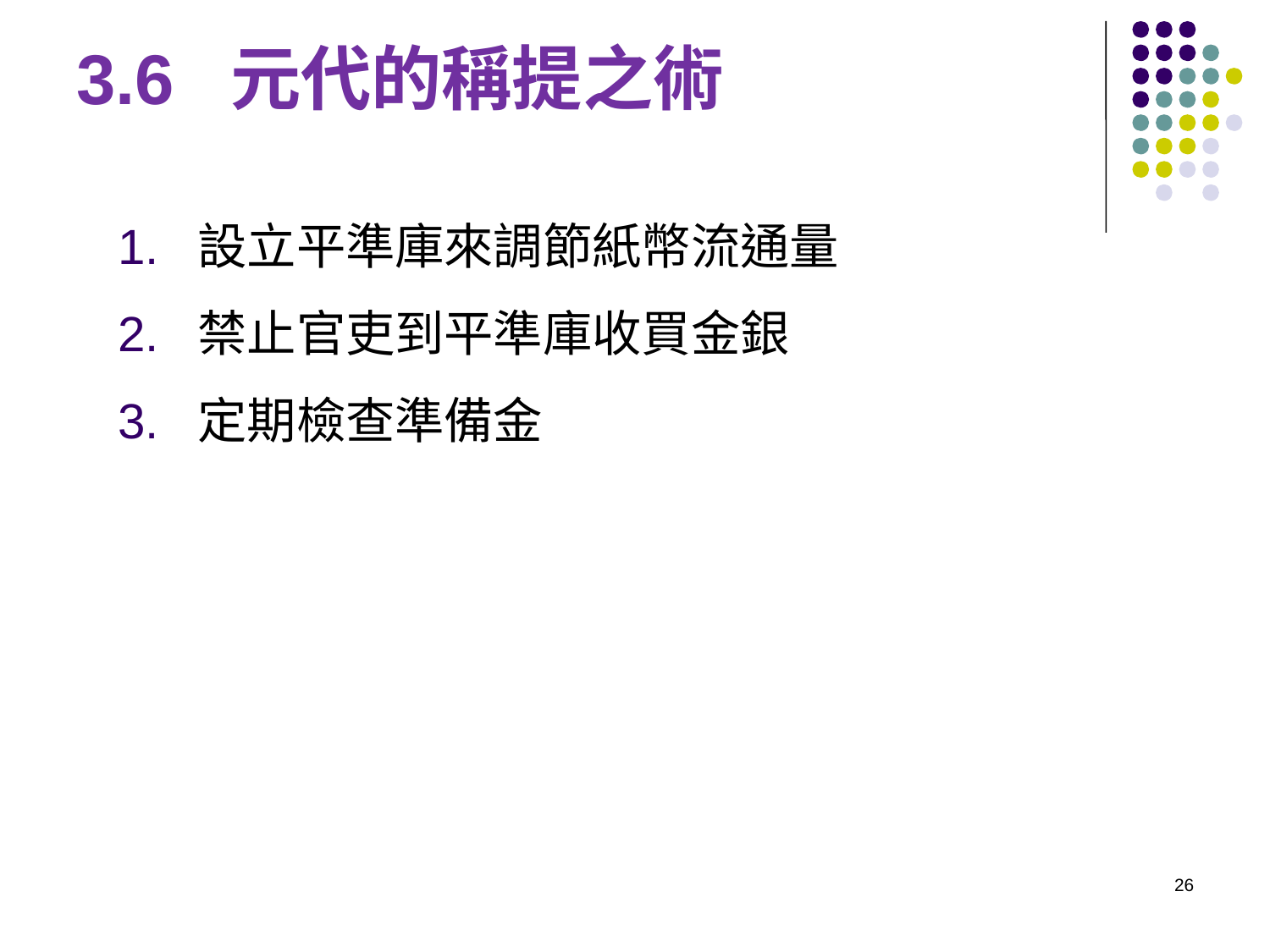

# 3.6  元代的稱提之術
設立平準庫來調節紙幣流通量
禁止官吏到平準庫收買金銀
定期檢查準備金
26